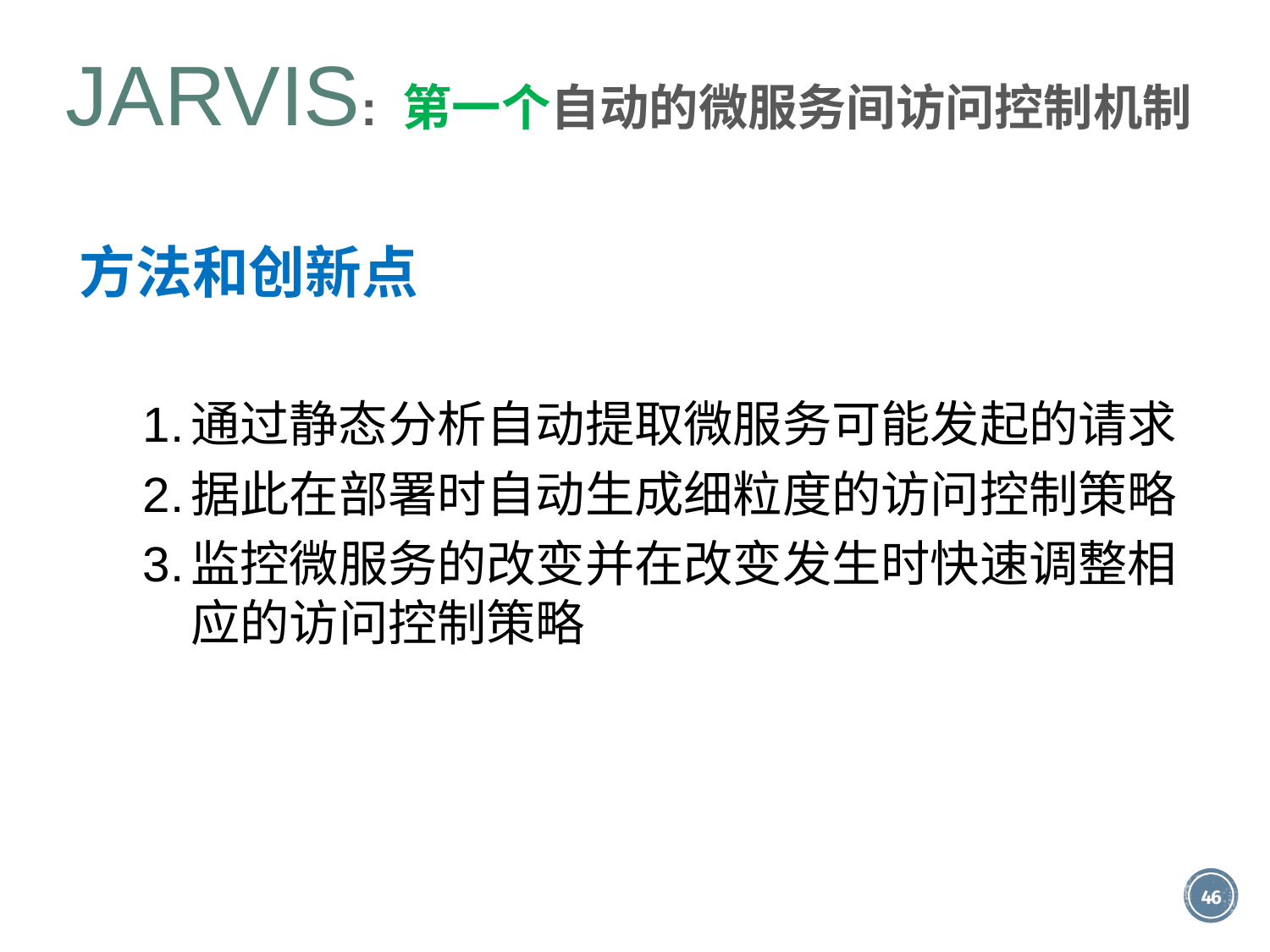

JARVIS: 第一个自动的微服务间访问控制机制
方法和创新点

通过静态分析自动提取微服务可能发起的请求
据此在部署时自动生成细粒度的访问控制策略
监控微服务的改变并在改变发生时快速调整相应的访问控制策略
46